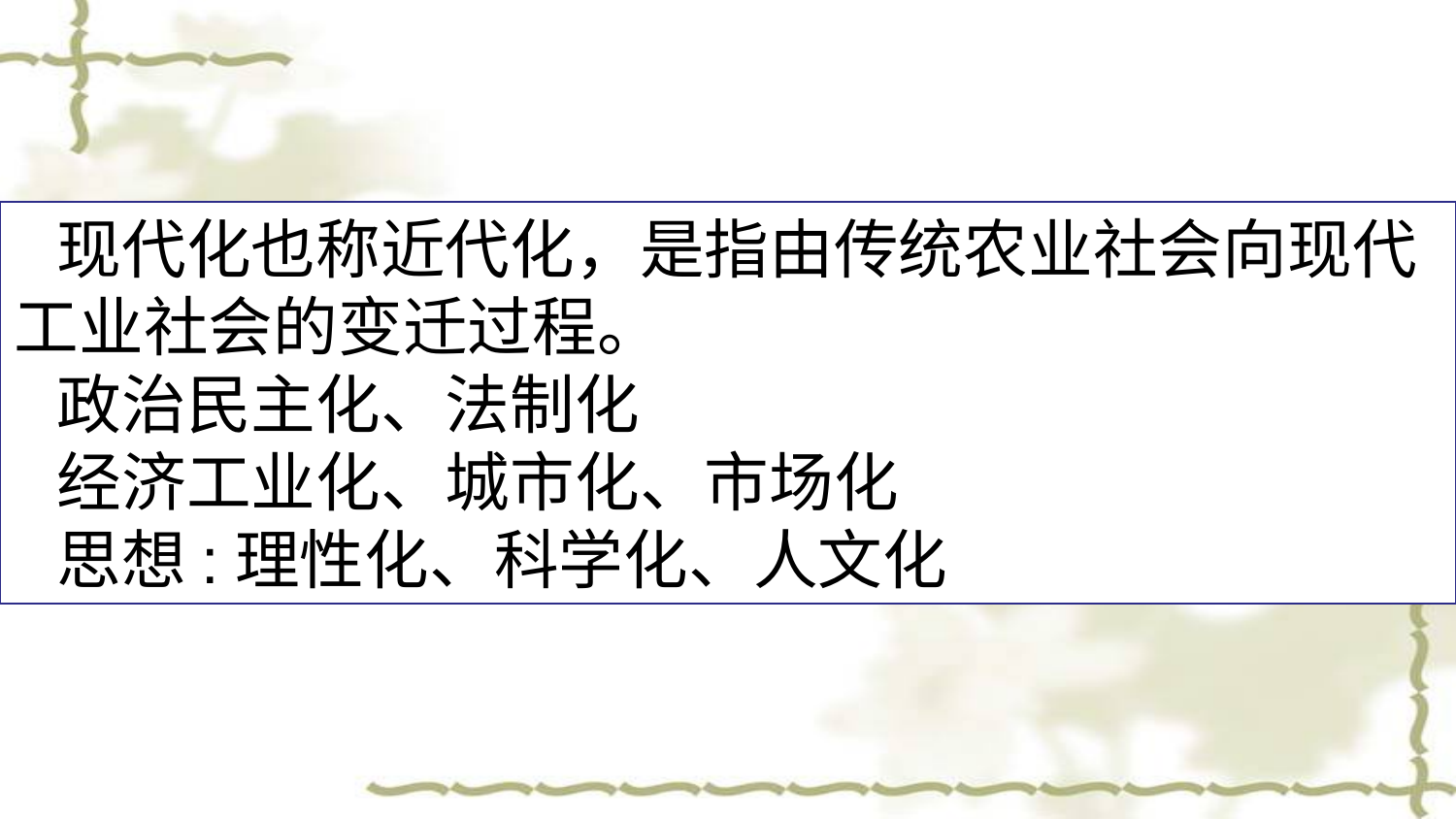

现代化也称近代化，是指由传统农业社会向现代工业社会的变迁过程。
政治民主化、法制化
经济工业化、城市化、市场化
思想:理性化、科学化、人文化